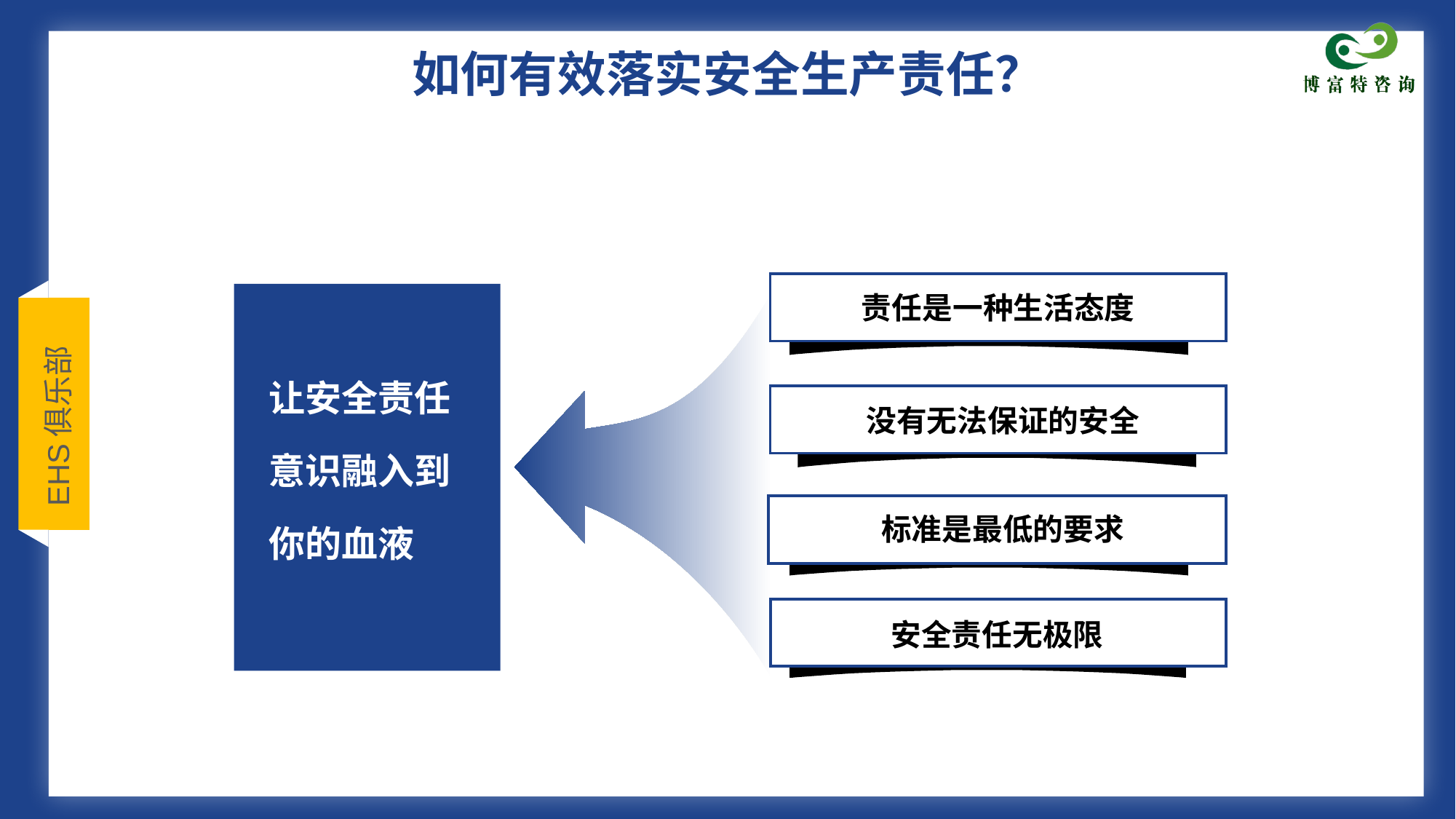

如何有效落实安全生产责任？

责任是一种生活态度

让安全责任
意识融入到
你的血液

没有无法保证的安全

标准是最低的要求

安全责任无极限